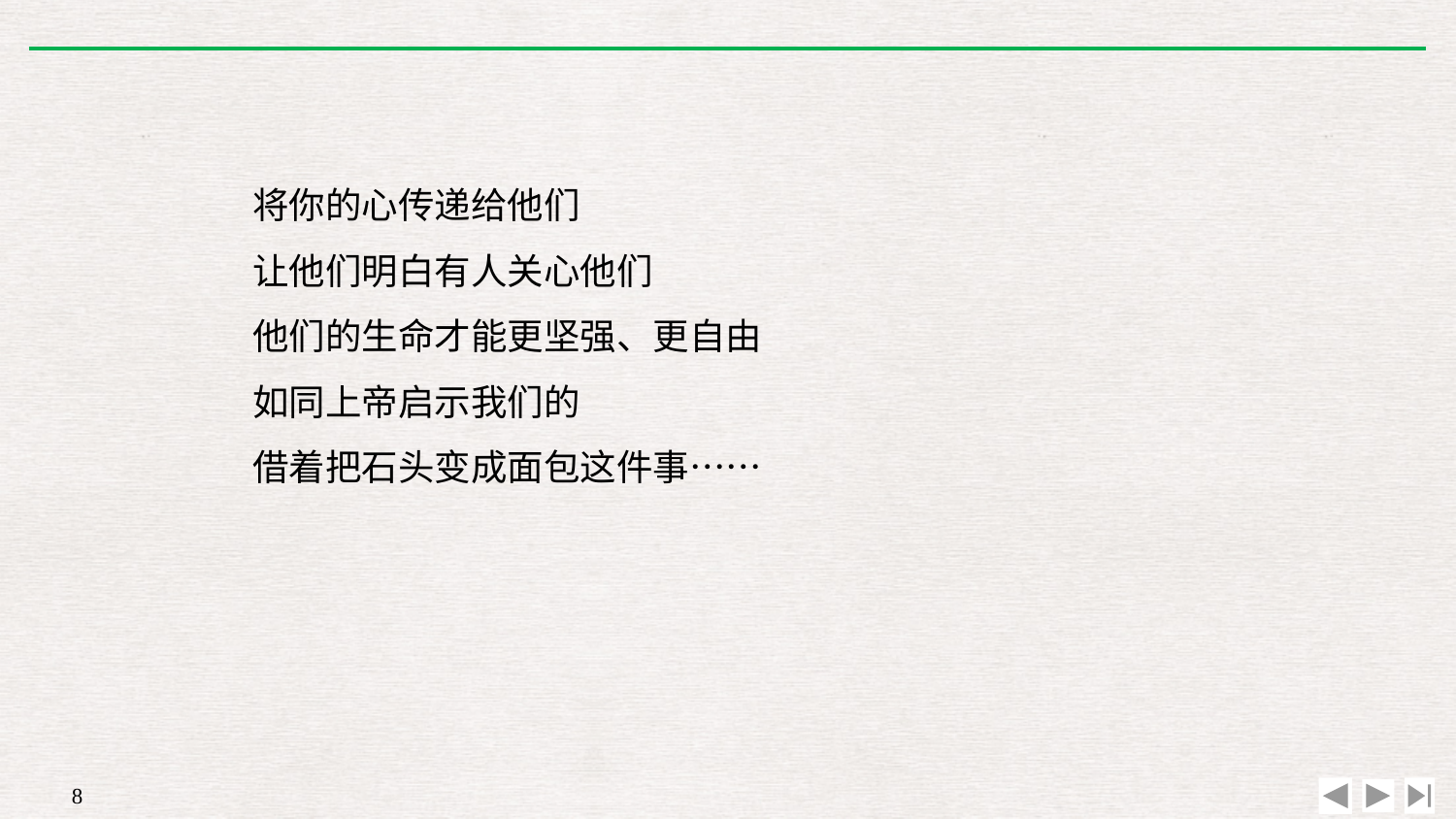

将你的心传递给他们
让他们明白有人关心他们
他们的生命才能更坚强、更自由
如同上帝启示我们的
借着把石头变成面包这件事……